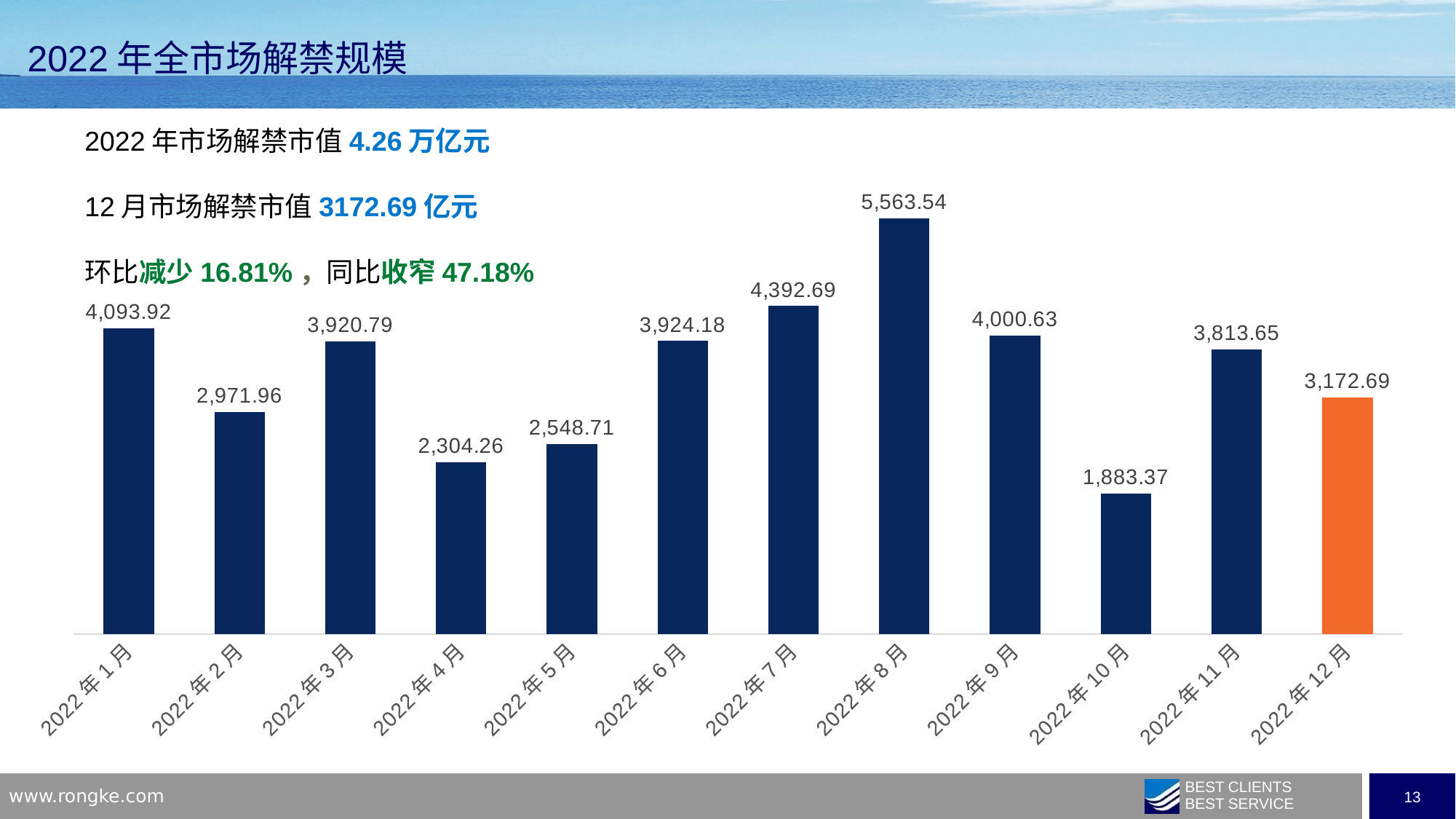

2022年全市场解禁规模
2022年市场解禁市值4.26万亿元
12月市场解禁市值3172.69亿元
环比减少16.81%，同比收窄47.18%

### Chart

| Category | 解禁规模 |
|---|---|
| 44592 | 4093.9182683103 |
| 44620 | 2971.9589878259 |
| 44651 | 3920.7887511653 |
| 44681 | 2304.2641508998 |
| 44712 | 2548.7134349108 |
| 44742 | 3924.1782650406 |
| 44773 | 4392.6873734348 |
| 44804 | 5563.5379841115 |
| 44834 | 4000.629288004 |
| 44865 | 1883.3669136698 |
| 44895 | 3813.6458039526 |
| 44926 | 3172.6868862307 |